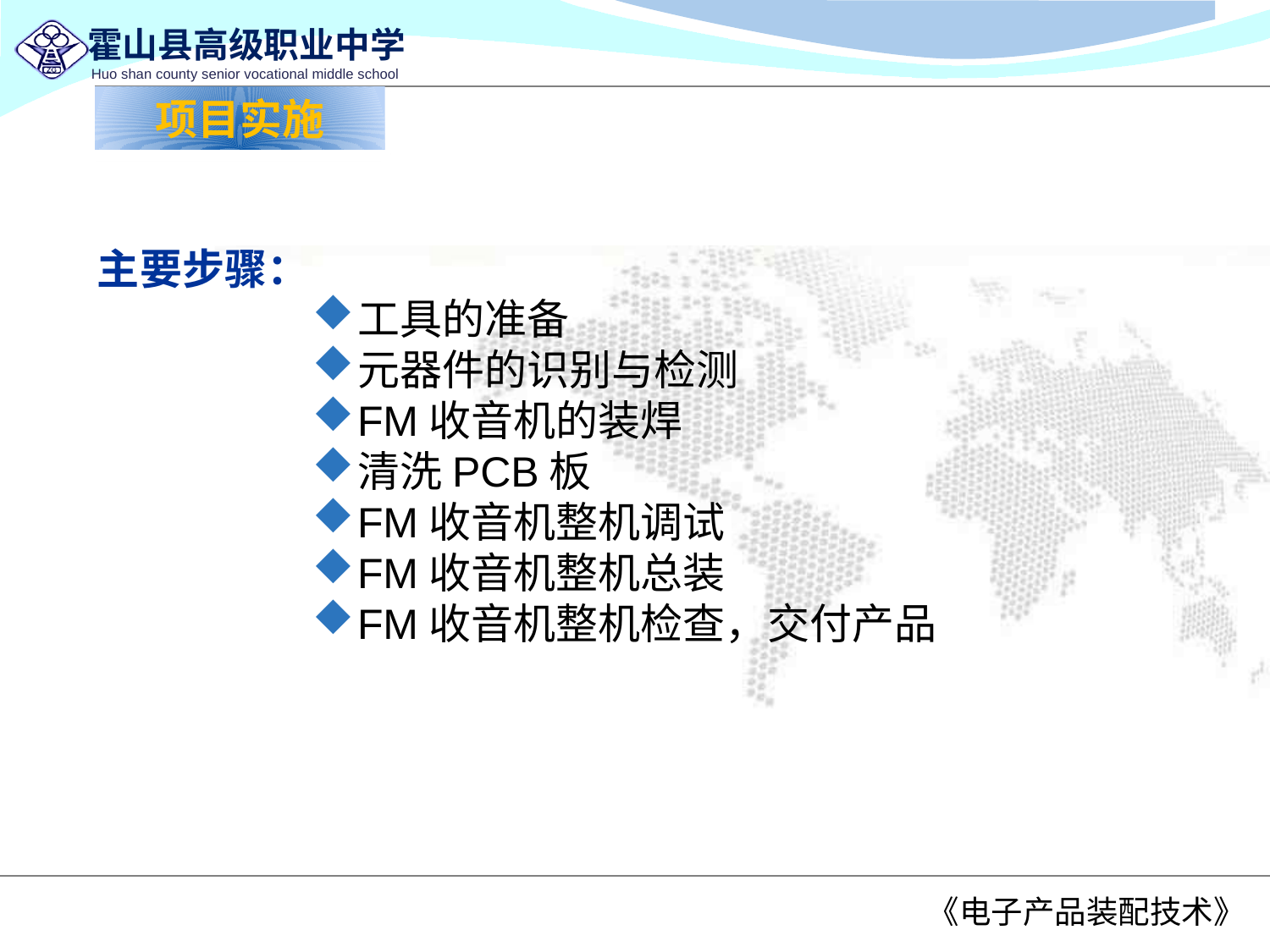

项目实施
主要步骤：
工具的准备
元器件的识别与检测
FM收音机的装焊
清洗PCB板
FM收音机整机调试
FM收音机整机总装
FM收音机整机检查，交付产品